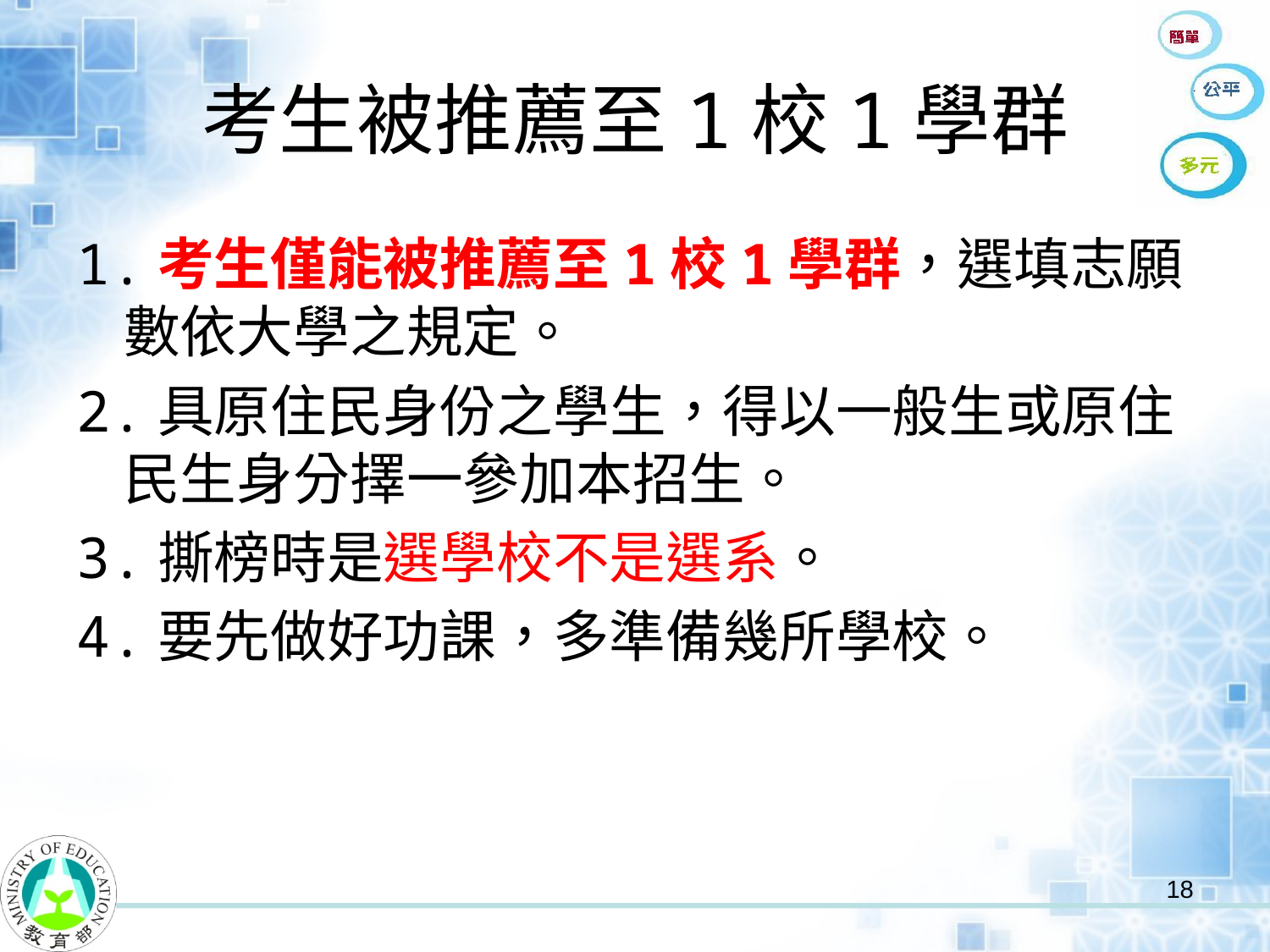

考生被推薦至1校1學群
1.考生僅能被推薦至1校1學群，選填志願數依大學之規定。
2.具原住民身份之學生，得以一般生或原住民生身分擇一參加本招生。
3.撕榜時是選學校不是選系。
4.要先做好功課，多準備幾所學校。
18